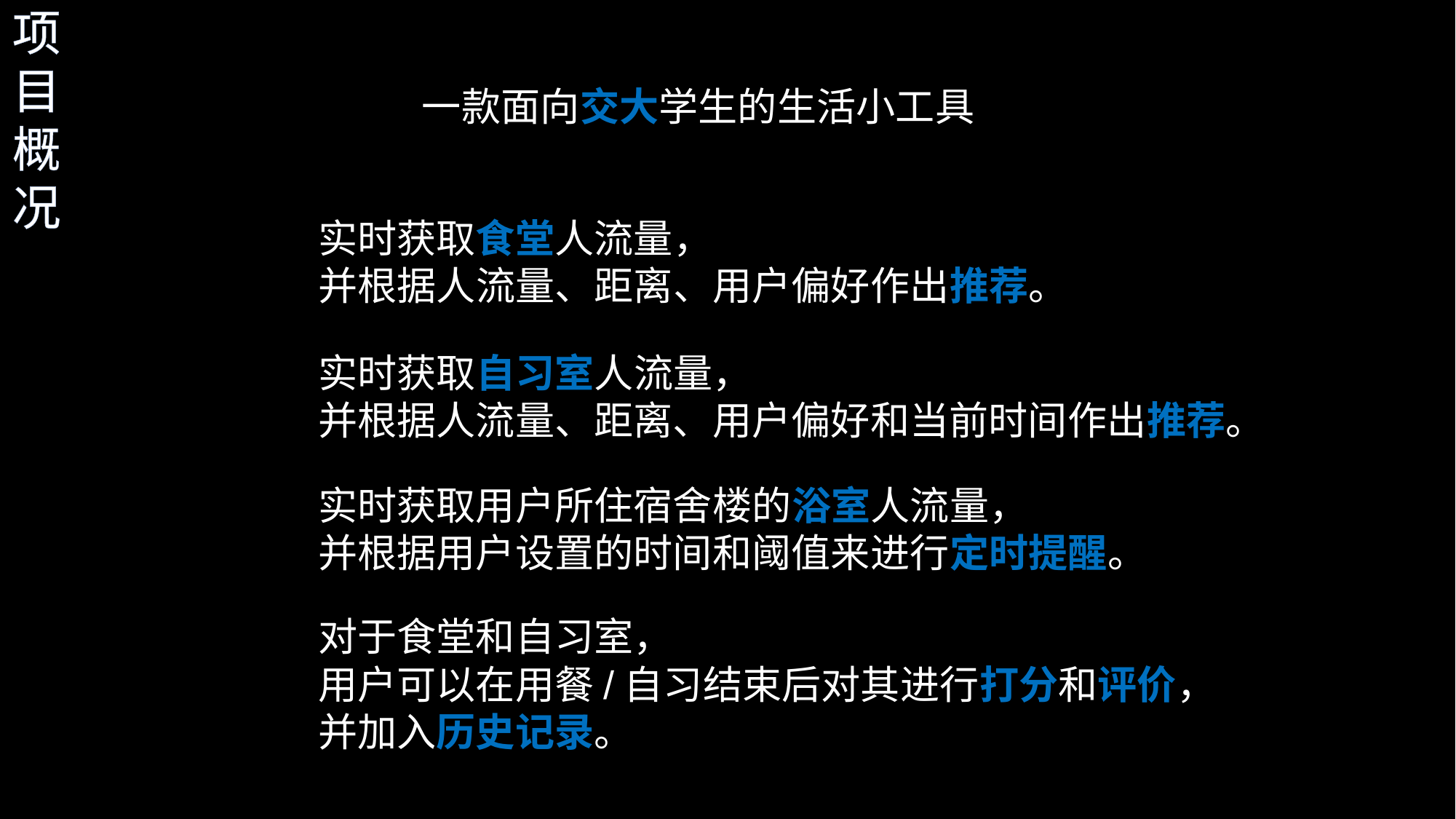

项目概况
一款面向交大学生的生活小工具
实时获取食堂人流量，
并根据人流量、距离、用户偏好作出推荐。
实时获取自习室人流量，
并根据人流量、距离、用户偏好和当前时间作出推荐。
实时获取用户所住宿舍楼的浴室人流量，
并根据用户设置的时间和阈值来进行定时提醒。
对于食堂和自习室，
用户可以在用餐/自习结束后对其进行打分和评价，
并加入历史记录。